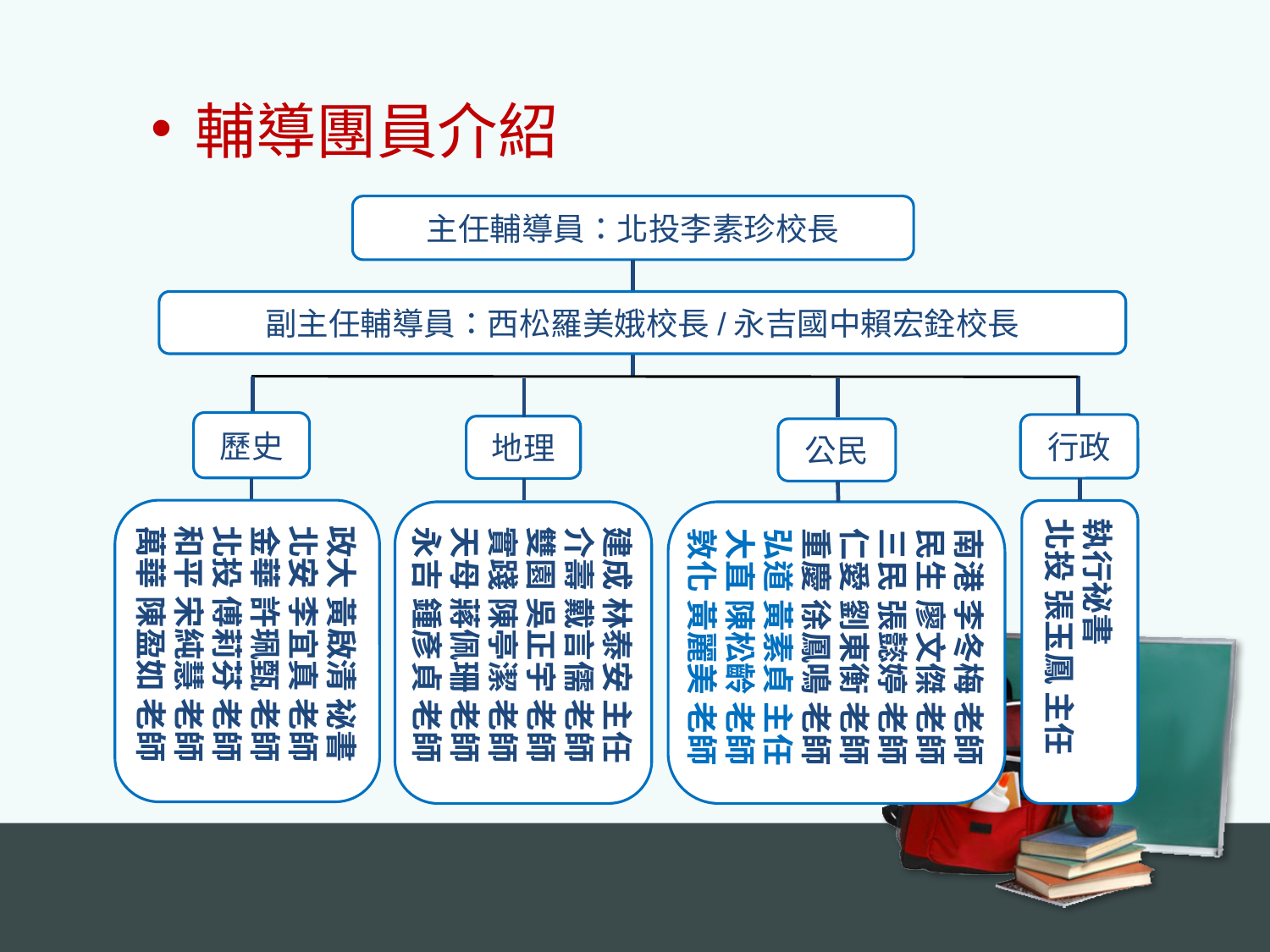

輔導團員介紹
主任輔導員：北投李素珍校長
副主任輔導員：西松羅美娥校長/永吉國中賴宏銓校長
歷史
政大 黃啟清 祕書
北安 李宜真 老師
金華 許珮甄 老師
北投 傅莉芬 老師
和平 宋純慧 老師
萬華 陳盈如 老師
地理
建成 林泰安 主任介壽 戴言儒 老師
雙園 吳正宇 老師
實踐 陳亭潔 老師
天母 蔣佩珊 老師
永吉 鍾彥貞 老師
公民
南港 李冬梅 老師
民生 廖文傑 老師
三民 張懿婷 老師
仁愛 劉東衡 老師
重慶 徐鳳鳴 老師
弘道 黃素貞 主任大直 陳松齡 老師
敦化 黃麗美 老師
行政
執行祕書
北投 張玉鳳 主任